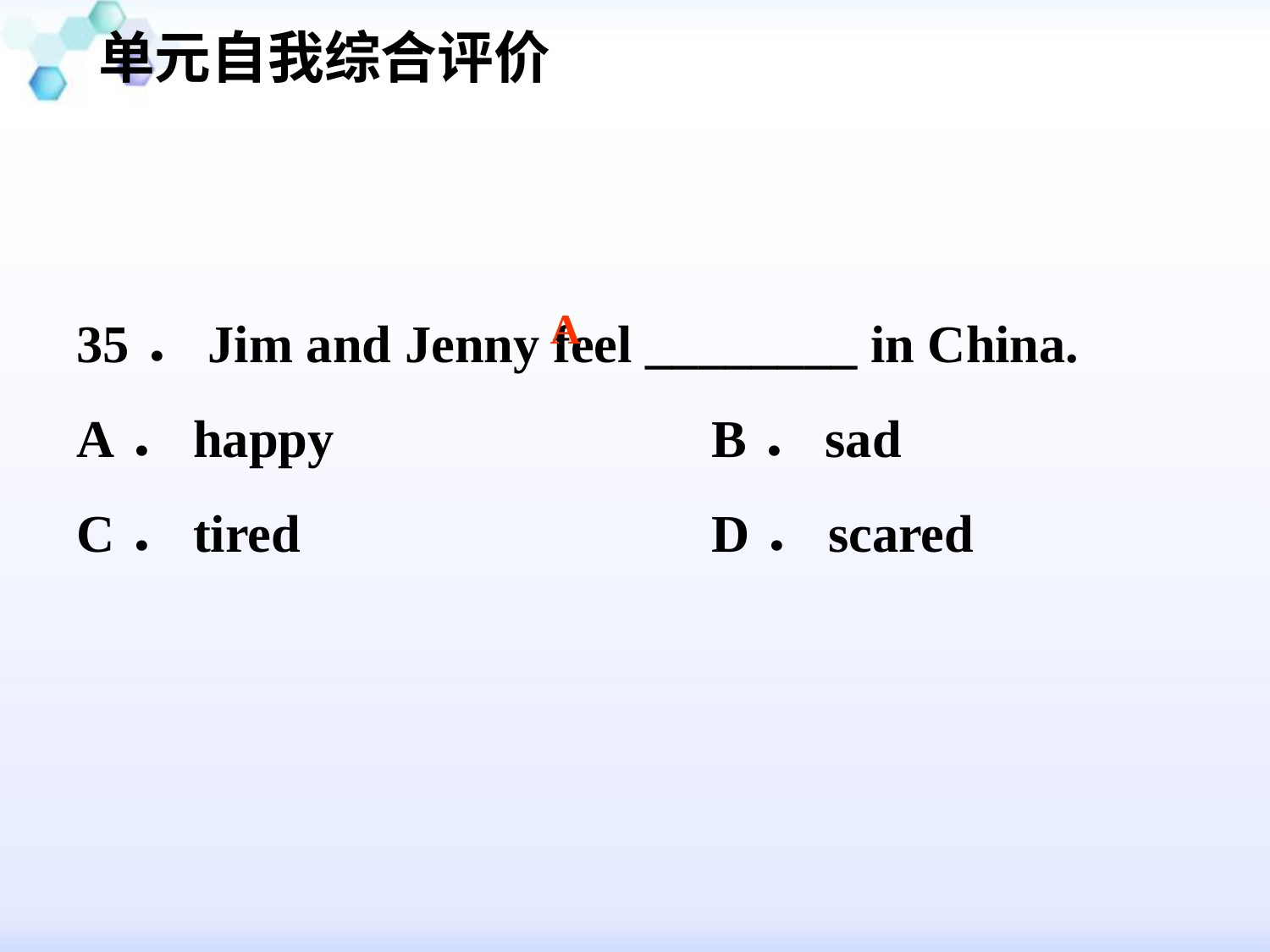

单元自我综合评价
#
35．Jim and Jenny feel ________ in China.
A．happy  			B．sad
C．tired  				D．scared
A